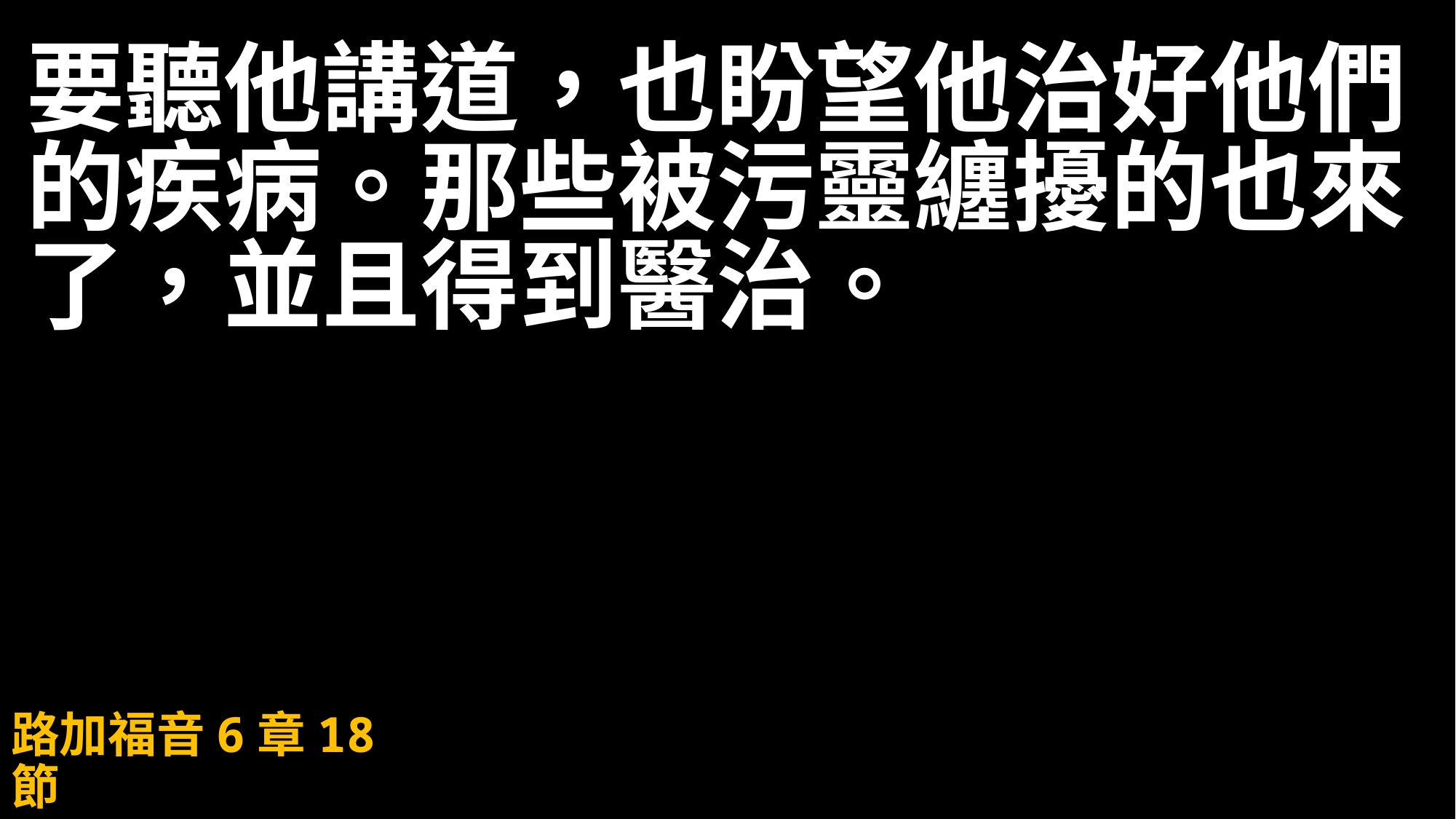

要聽他講道，也盼望他治好他們的疾病。那些被污靈纏擾的也來了，並且得到醫治。
路加福音6章18節